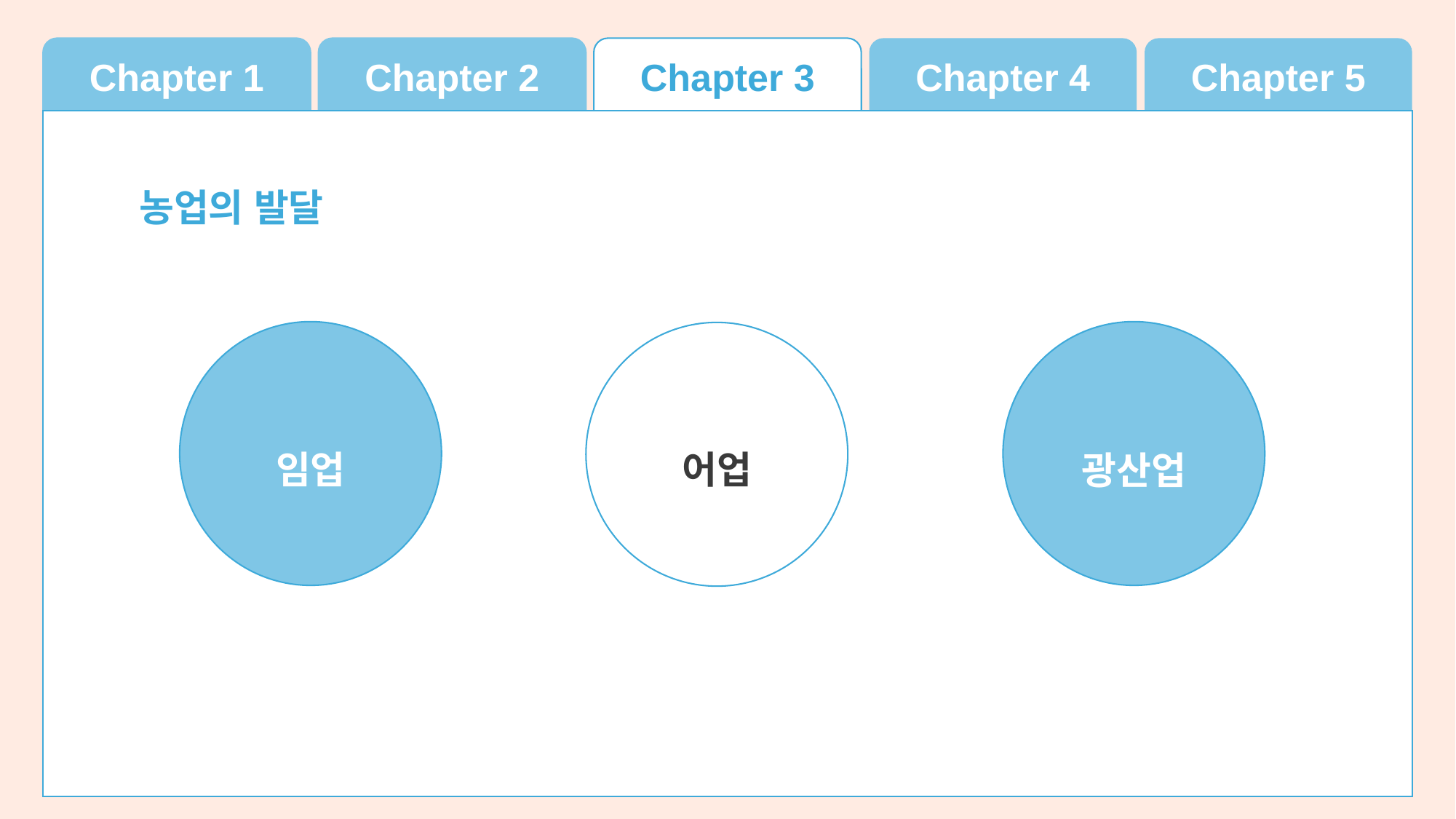

Chapter 1
Chapter 2
Chapter 3
Chapter 4
Chapter 5

농업의 발달

임업

광산업

어업